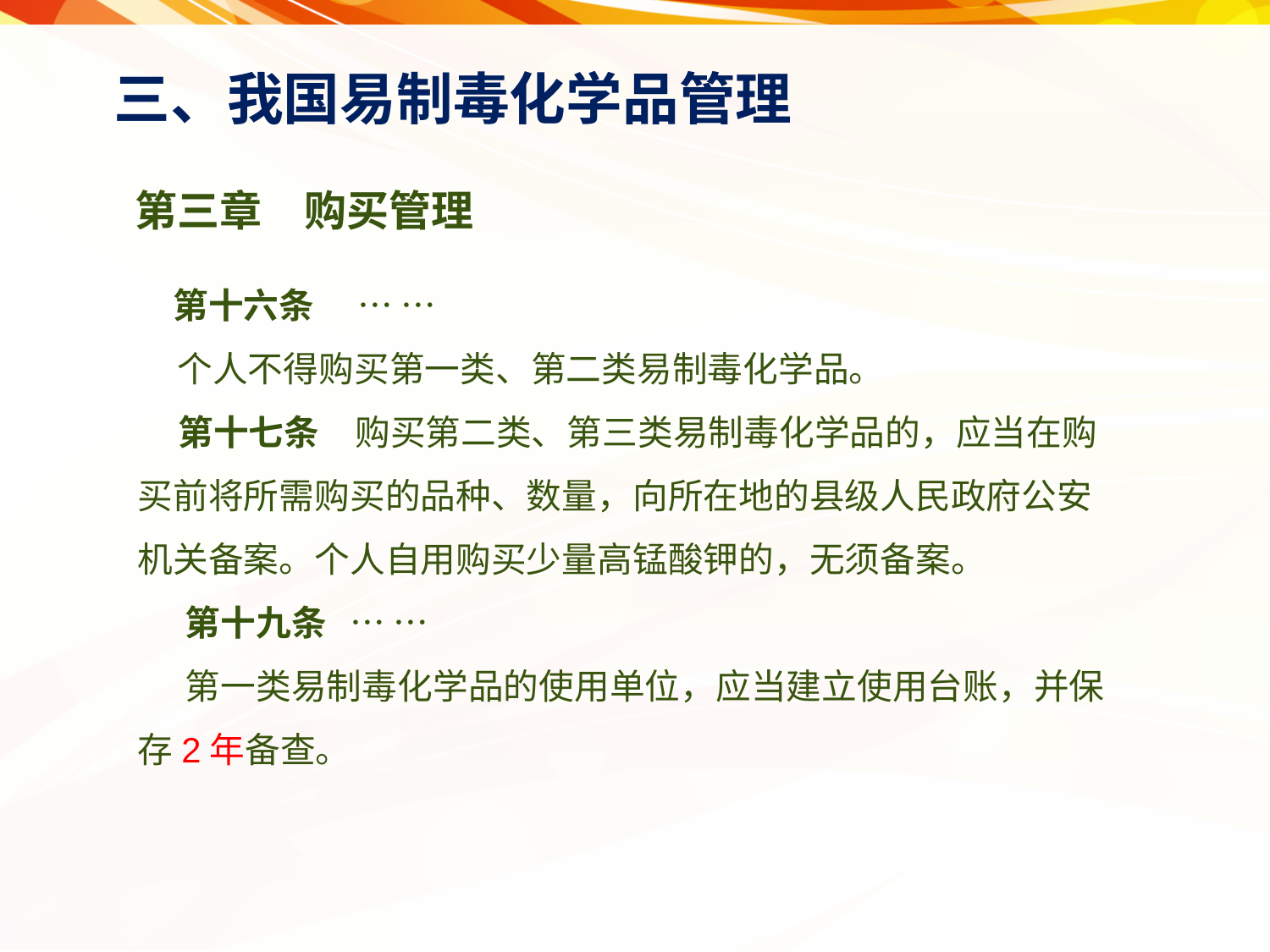

三、我国易制毒化学品管理
第三章　购买管理

　第十六条　 … …
    个人不得购买第一类、第二类易制毒化学品。
    第十七条　购买第二类、第三类易制毒化学品的，应当在购买前将所需购买的品种、数量，向所在地的县级人民政府公安机关备案。个人自用购买少量高锰酸钾的，无须备案。
     第十九条   … …
     第一类易制毒化学品的使用单位，应当建立使用台账，并保存2年备查。